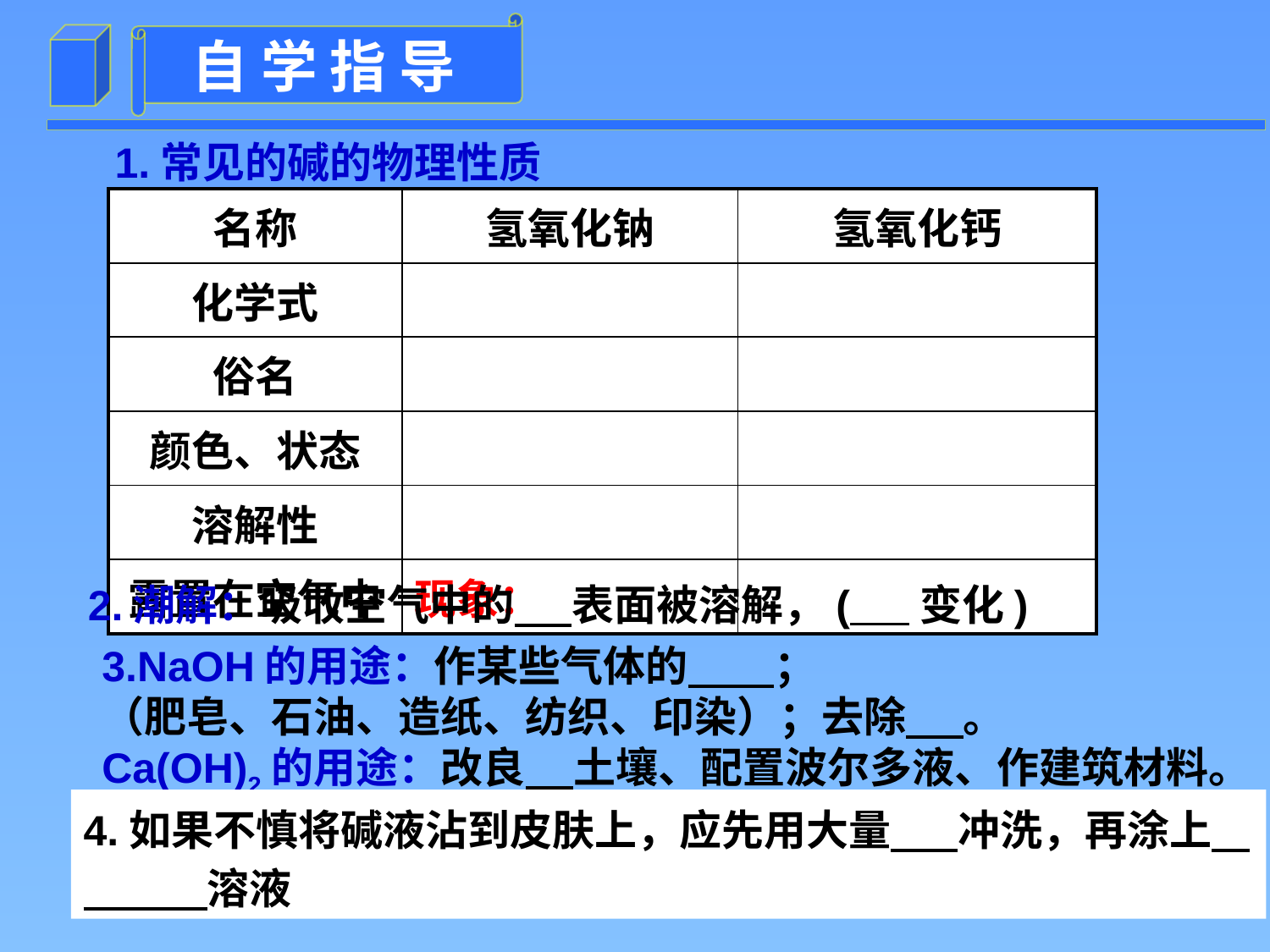

1.常见的碱的物理性质
| 名称 | 氢氧化钠 | 氢氧化钙 |
| --- | --- | --- |
| 化学式 |  |  |
| 俗名 |  |  |
| 颜色、状态 |  |  |
| 溶解性 |  |  |
| 露置在空气中 | 现象： |  |
2.潮解：吸收空气中的      表面被溶解，(     变化)
3.NaOH的用途：作某些气体的         ；
（肥皂、石油、造纸、纺织、印染）；去除      。
Ca(OH)2的用途：改良     土壤、配置波尔多液、作建筑材料。
4.如果不慎将碱液沾到皮肤上，应先用大量       冲洗，再涂上                  溶液